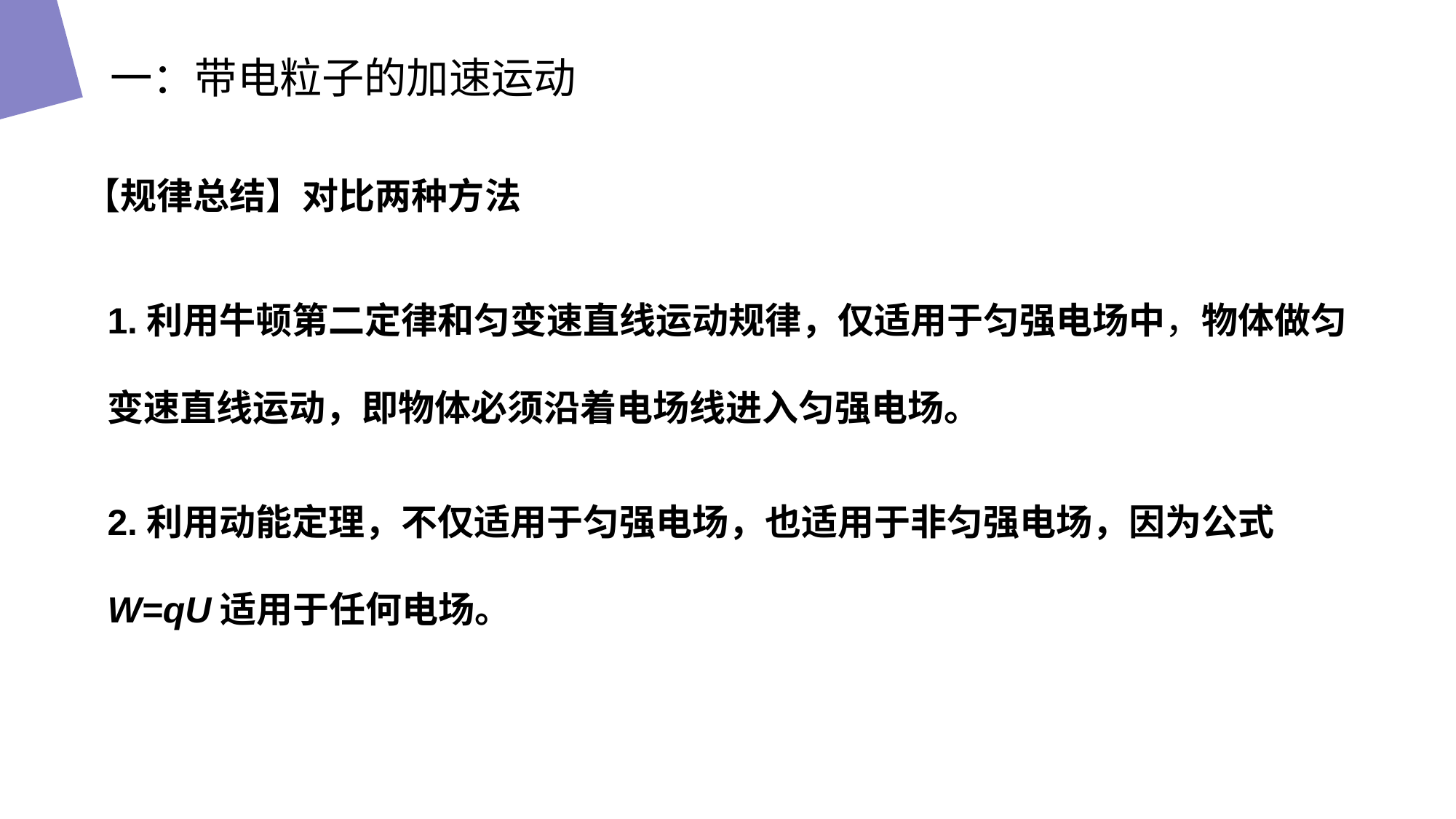

一：带电粒子的加速运动
【规律总结】对比两种方法
1.利用牛顿第二定律和匀变速直线运动规律，仅适用于匀强电场中，物体做匀变速直线运动，即物体必须沿着电场线进入匀强电场。
2.利用动能定理，不仅适用于匀强电场，也适用于非匀强电场，因为公式W=qU适用于任何电场。